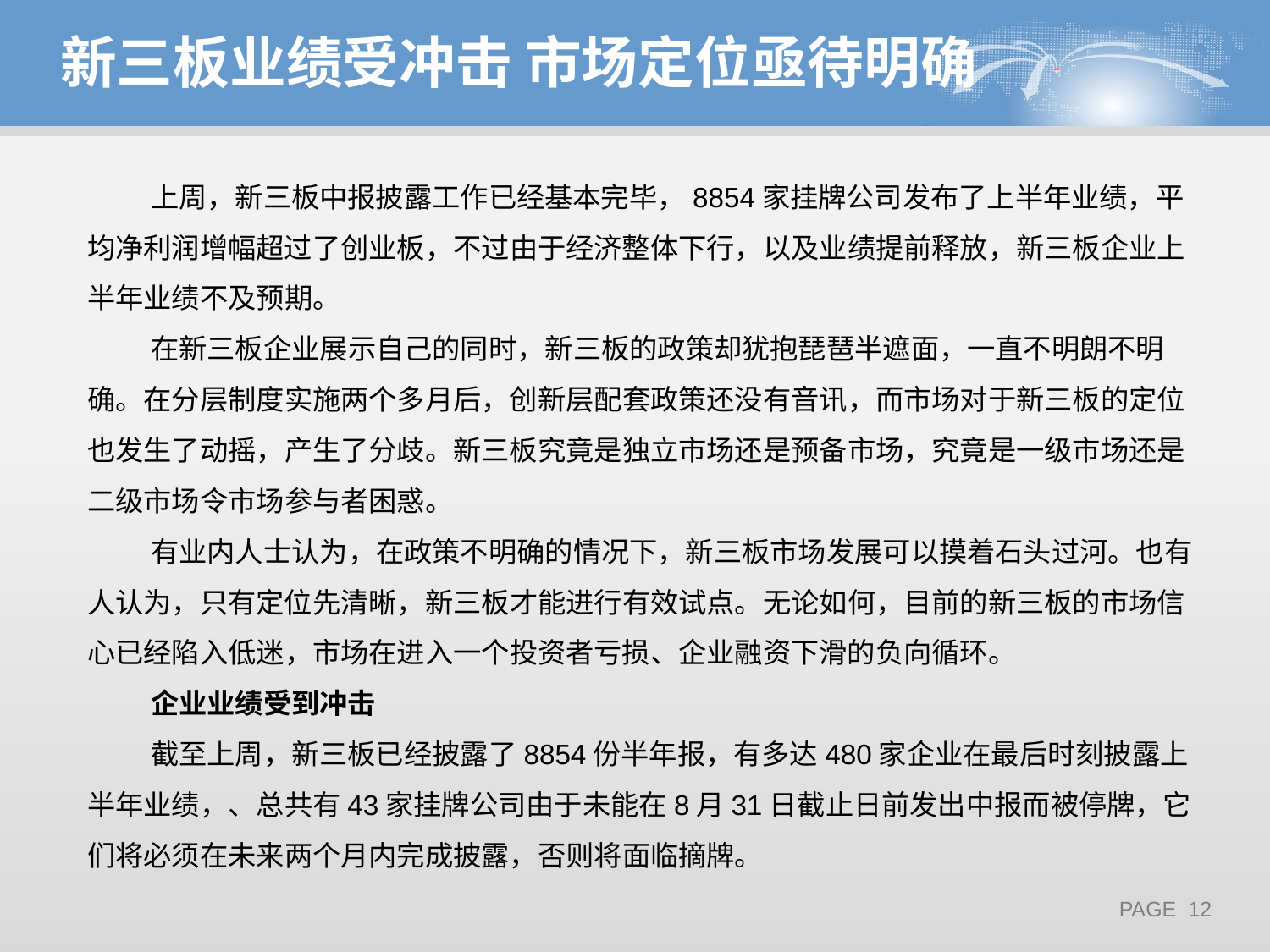

新三板业绩受冲击 市场定位亟待明确
上周，新三板中报披露工作已经基本完毕，8854家挂牌公司发布了上半年业绩，平均净利润增幅超过了创业板，不过由于经济整体下行，以及业绩提前释放，新三板企业上半年业绩不及预期。
在新三板企业展示自己的同时，新三板的政策却犹抱琵琶半遮面，一直不明朗不明确。在分层制度实施两个多月后，创新层配套政策还没有音讯，而市场对于新三板的定位也发生了动摇，产生了分歧。新三板究竟是独立市场还是预备市场，究竟是一级市场还是二级市场令市场参与者困惑。
有业内人士认为，在政策不明确的情况下，新三板市场发展可以摸着石头过河。也有人认为，只有定位先清晰，新三板才能进行有效试点。无论如何，目前的新三板的市场信心已经陷入低迷，市场在进入一个投资者亏损、企业融资下滑的负向循环。
企业业绩受到冲击
截至上周，新三板已经披露了8854份半年报，有多达480家企业在最后时刻披露上半年业绩，、总共有43家挂牌公司由于未能在8月31日截止日前发出中报而被停牌，它们将必须在未来两个月内完成披露，否则将面临摘牌。